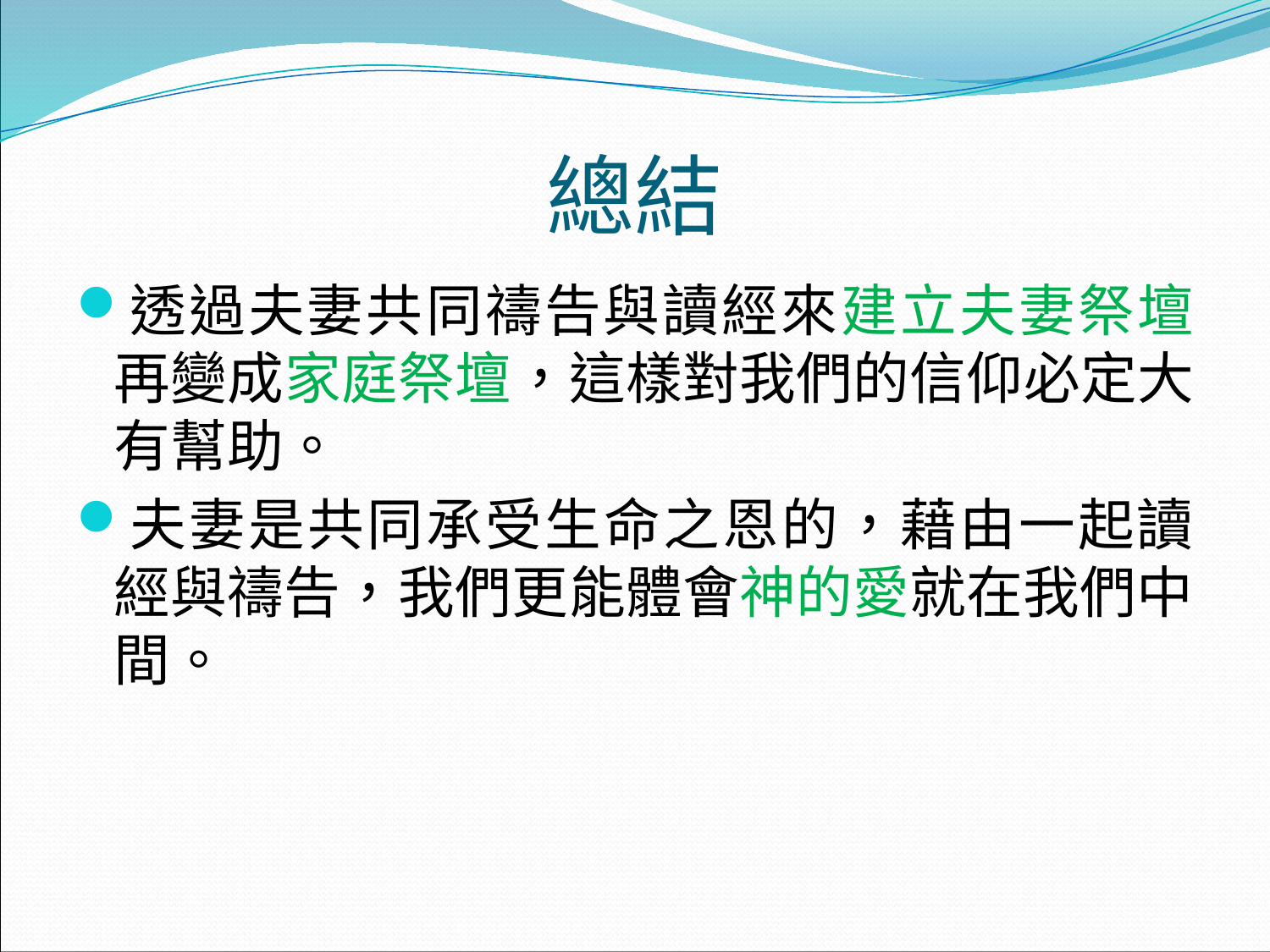

# 總結
透過夫妻共同禱告與讀經來建立夫妻祭壇再變成家庭祭壇，這樣對我們的信仰必定大有幫助。
夫妻是共同承受生命之恩的，藉由一起讀經與禱告，我們更能體會神的愛就在我們中間。